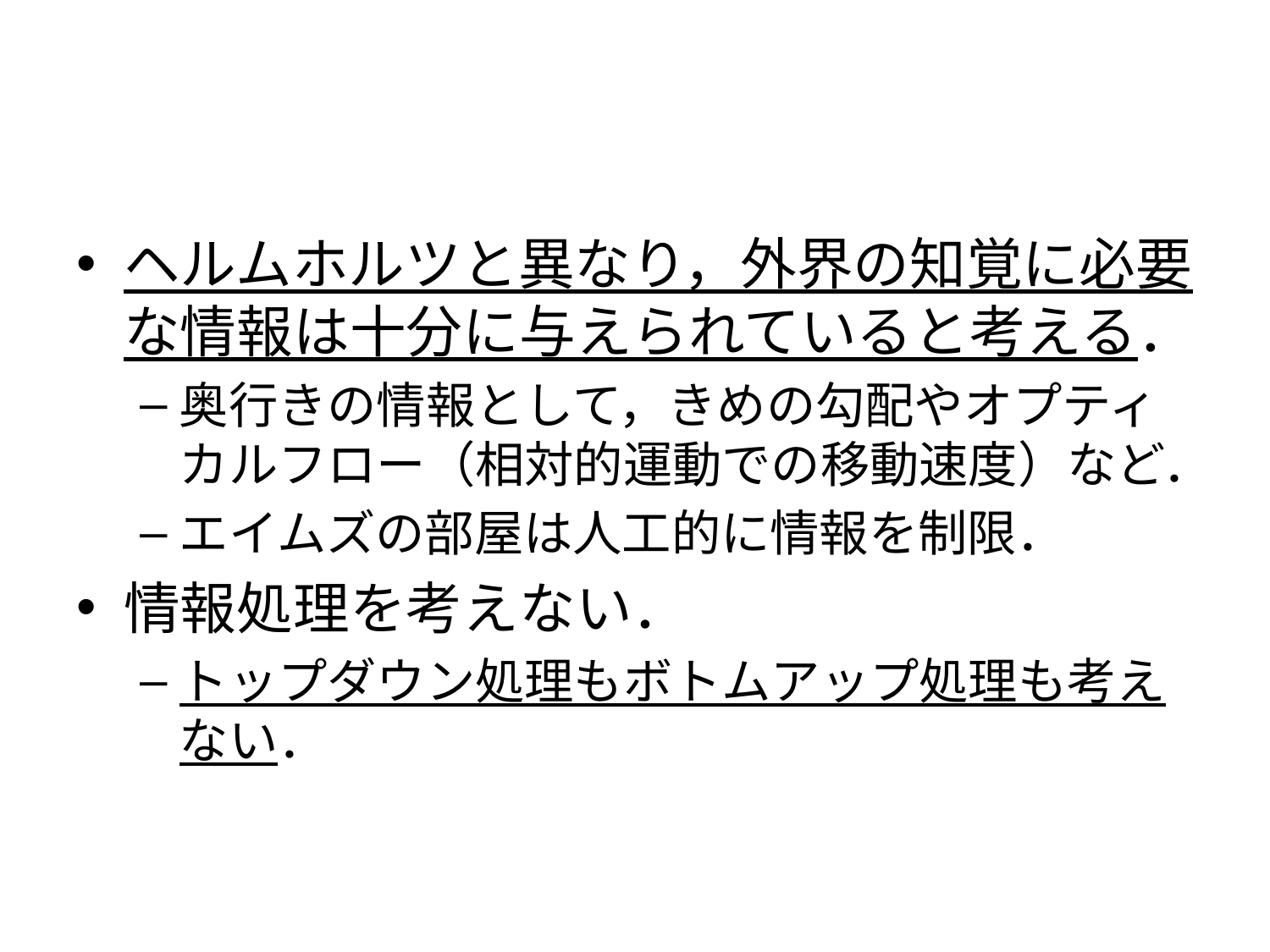

#
ヘルムホルツと異なり，外界の知覚に必要な情報は十分に与えられていると考える．
奥行きの情報として，きめの勾配やオプティカルフロー（相対的運動での移動速度）など．
エイムズの部屋は人工的に情報を制限．
情報処理を考えない．
トップダウン処理もボトムアップ処理も考えない．